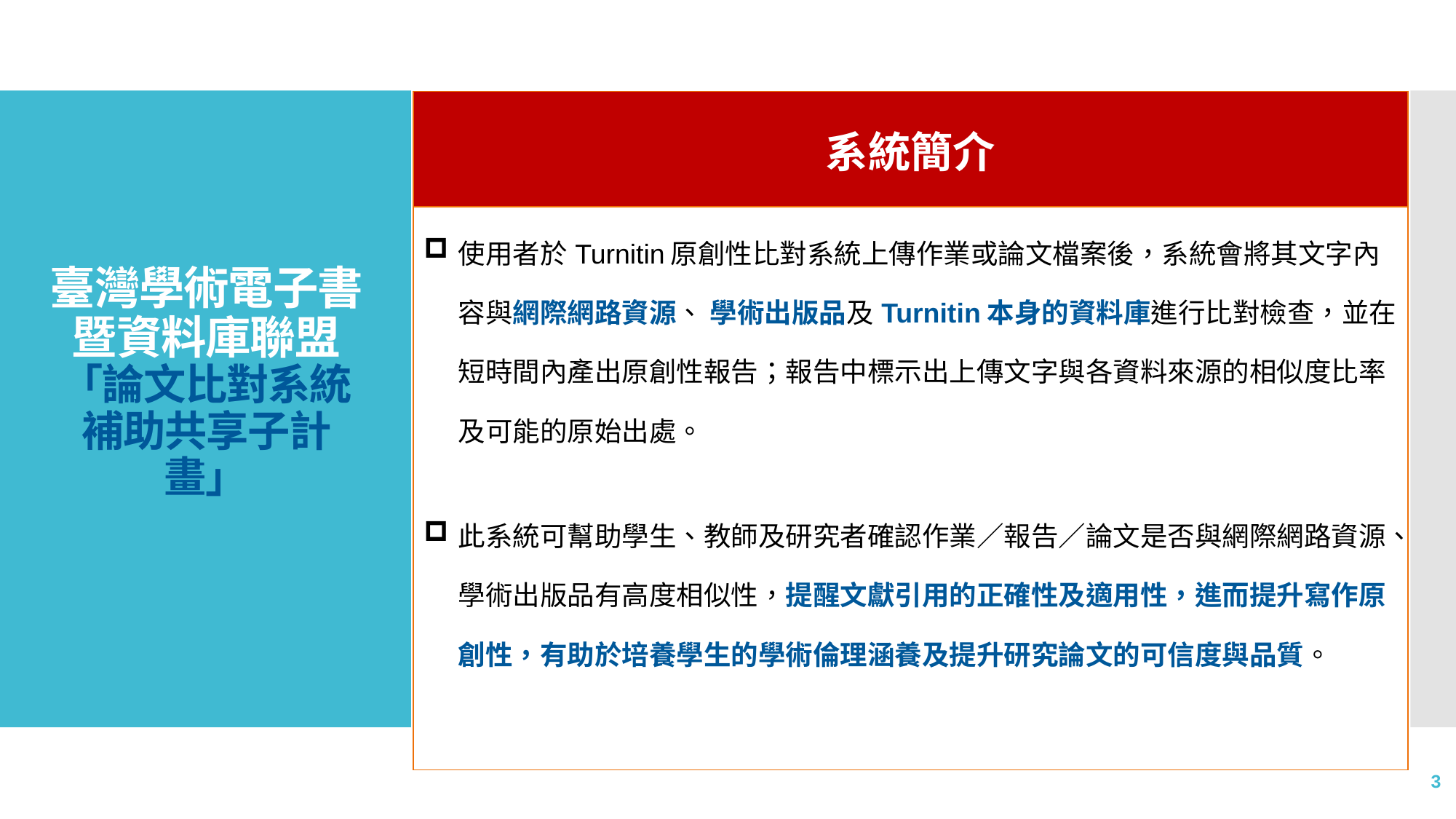

| 系統簡介 |
| --- |
| 使用者於Turnitin原創性比對系統上傳作業或論文檔案後，系統會將其文字內容與網際網路資源、 學術出版品及Turnitin本身的資料庫進行比對檢查，並在短時間內產出原創性報告；報告中標示出上傳文字與各資料來源的相似度比率及可能的原始出處。 此系統可幫助學生、教師及研究者確認作業／報告／論文是否與網際網路資源、學術出版品有高度相似性，提醒文獻引用的正確性及適用性，進而提升寫作原創性，有助於培養學生的學術倫理涵養及提升研究論文的可信度與品質。 |
# 臺灣學術電子書暨資料庫聯盟 「論文比對系統補助共享子計畫」
3